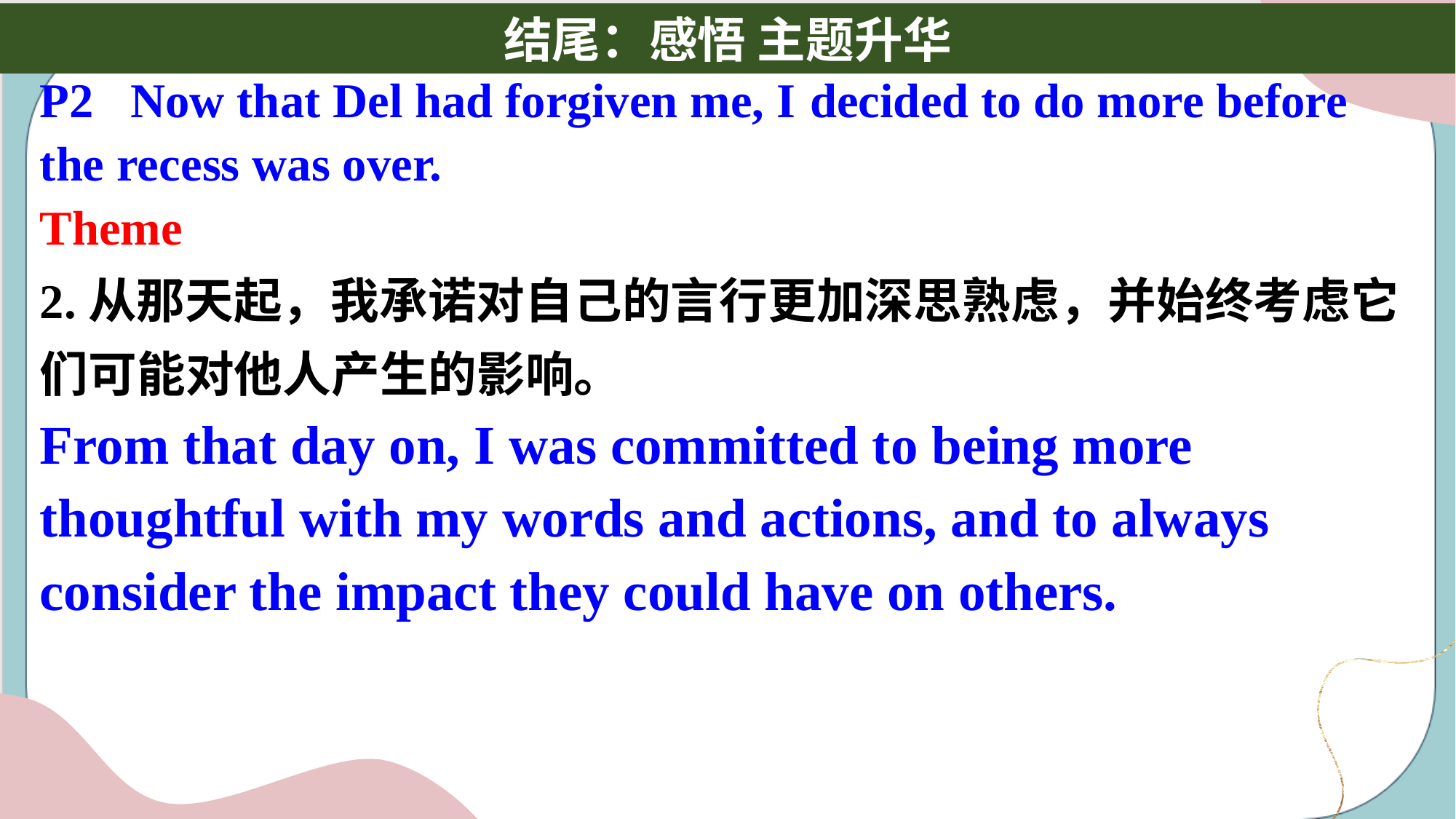

P2   Now that Del had forgiven me, I decided to do more before
the recess was over.
Theme
2.从那天起，我承诺对自己的言行更加深思熟虑，并始终考虑它们可能对他人产生的影响。
From that day on, I was committed to being more thoughtful with my words and actions, and to always consider the impact they could have on others.

结尾：感悟 主题升华